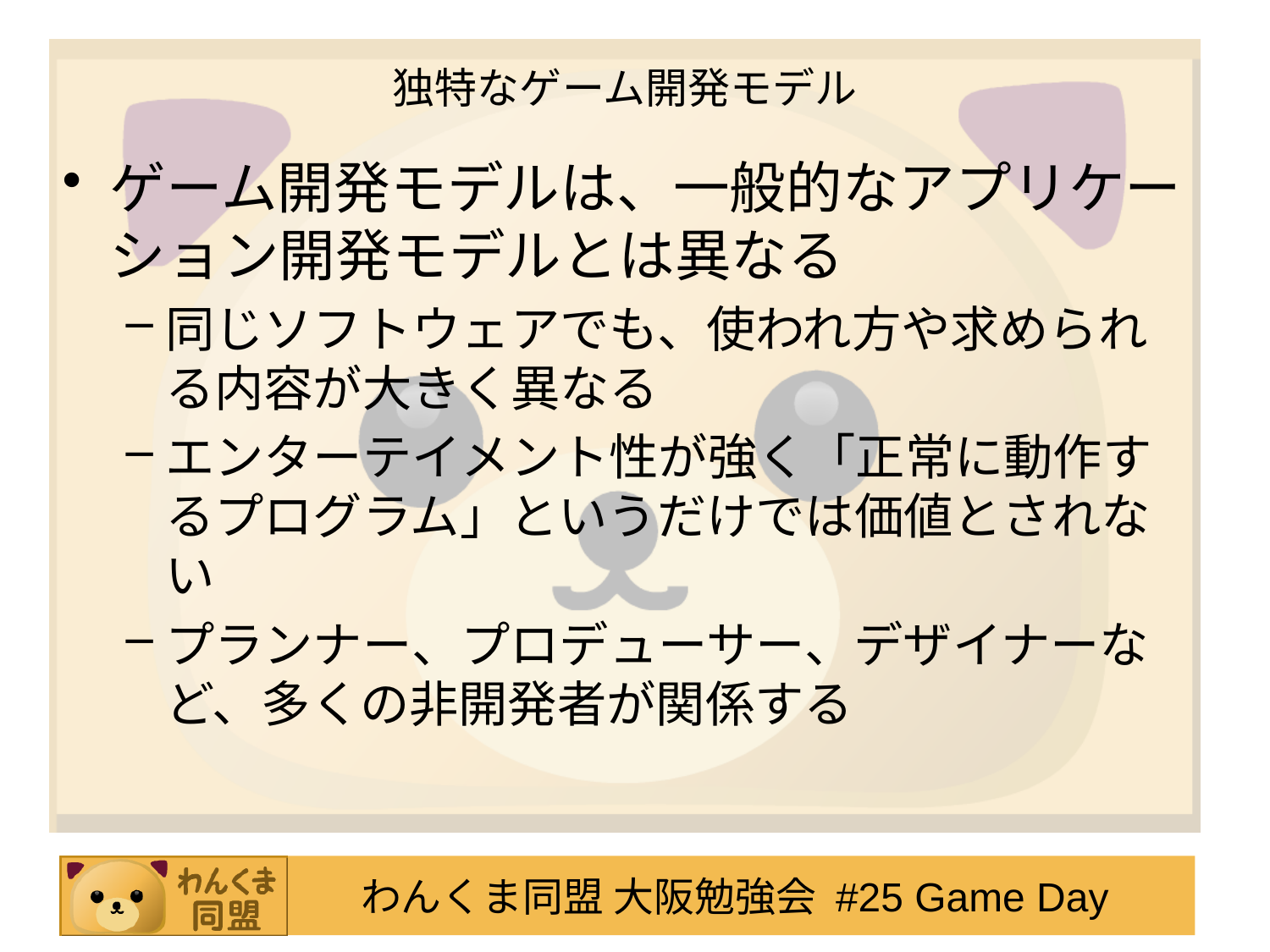

# 独特なゲーム開発モデル
ゲーム開発モデルは、一般的なアプリケーション開発モデルとは異なる
同じソフトウェアでも、使われ方や求められる内容が大きく異なる
エンターテイメント性が強く「正常に動作するプログラム」というだけでは価値とされない
プランナー、プロデューサー、デザイナーなど、多くの非開発者が関係する